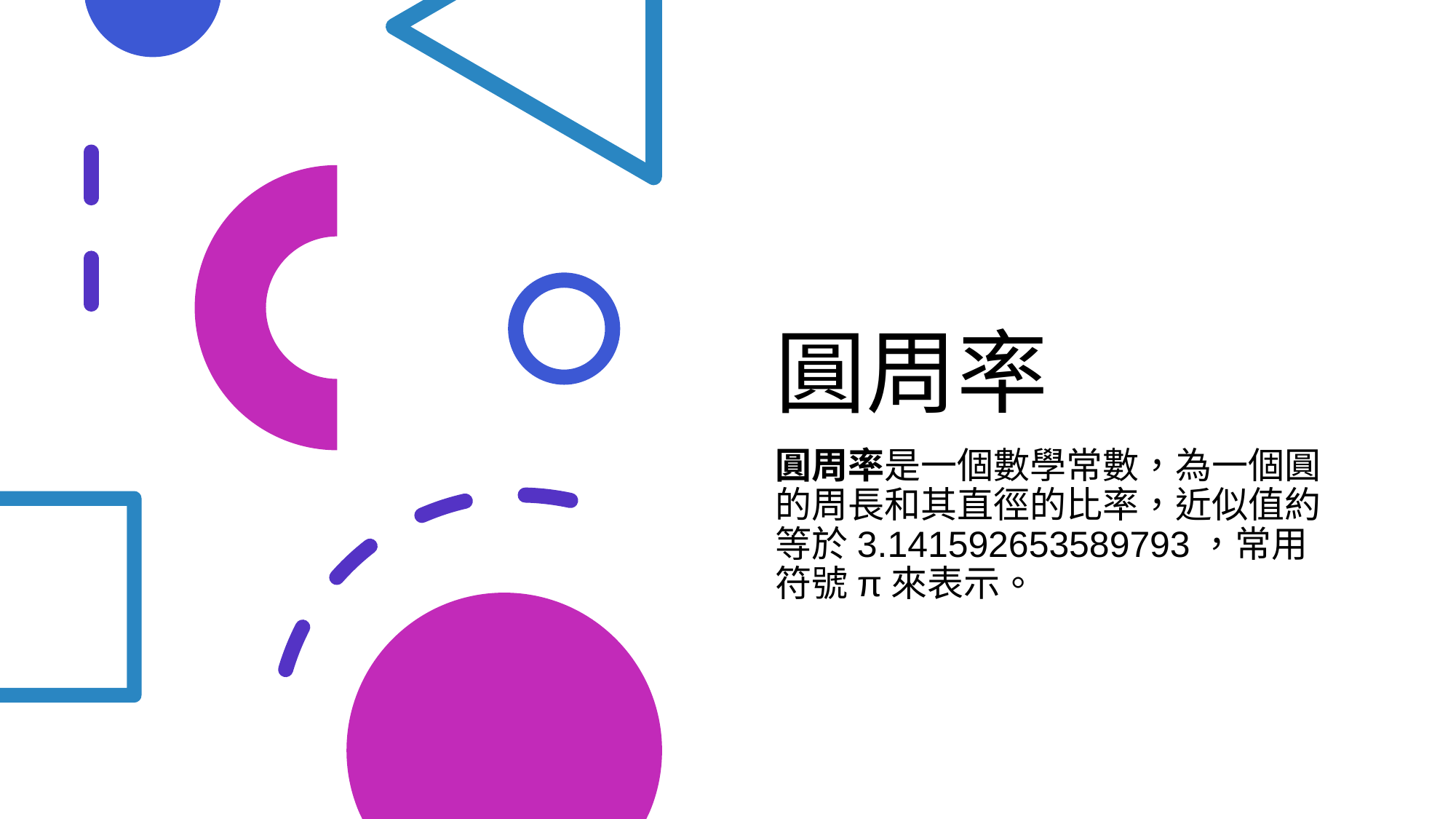

# 圓周率

圓周率是一個數學常數，為一個圓的周長和其直徑的比率，近似值約等於3.141592653589793，常用符號π來表示。